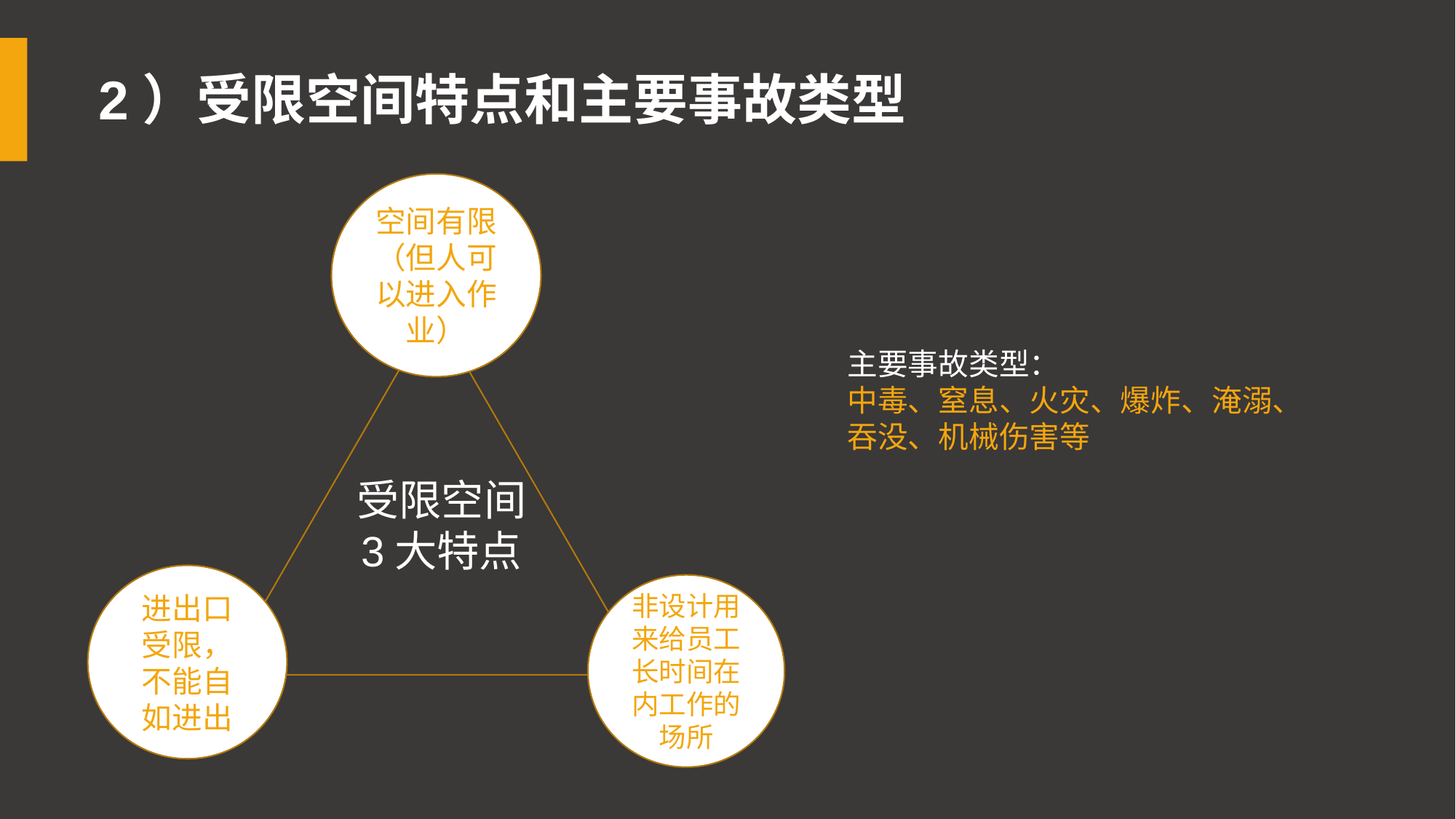

2）受限空间特点和主要事故类型
空间有限（但人可以进入作业）
主要事故类型：
中毒、窒息、火灾、爆炸、淹溺、吞没、机械伤害等

受限空间
3大特点
进出口受限，不能自如进出
非设计用来给员工长时间在内工作的场所